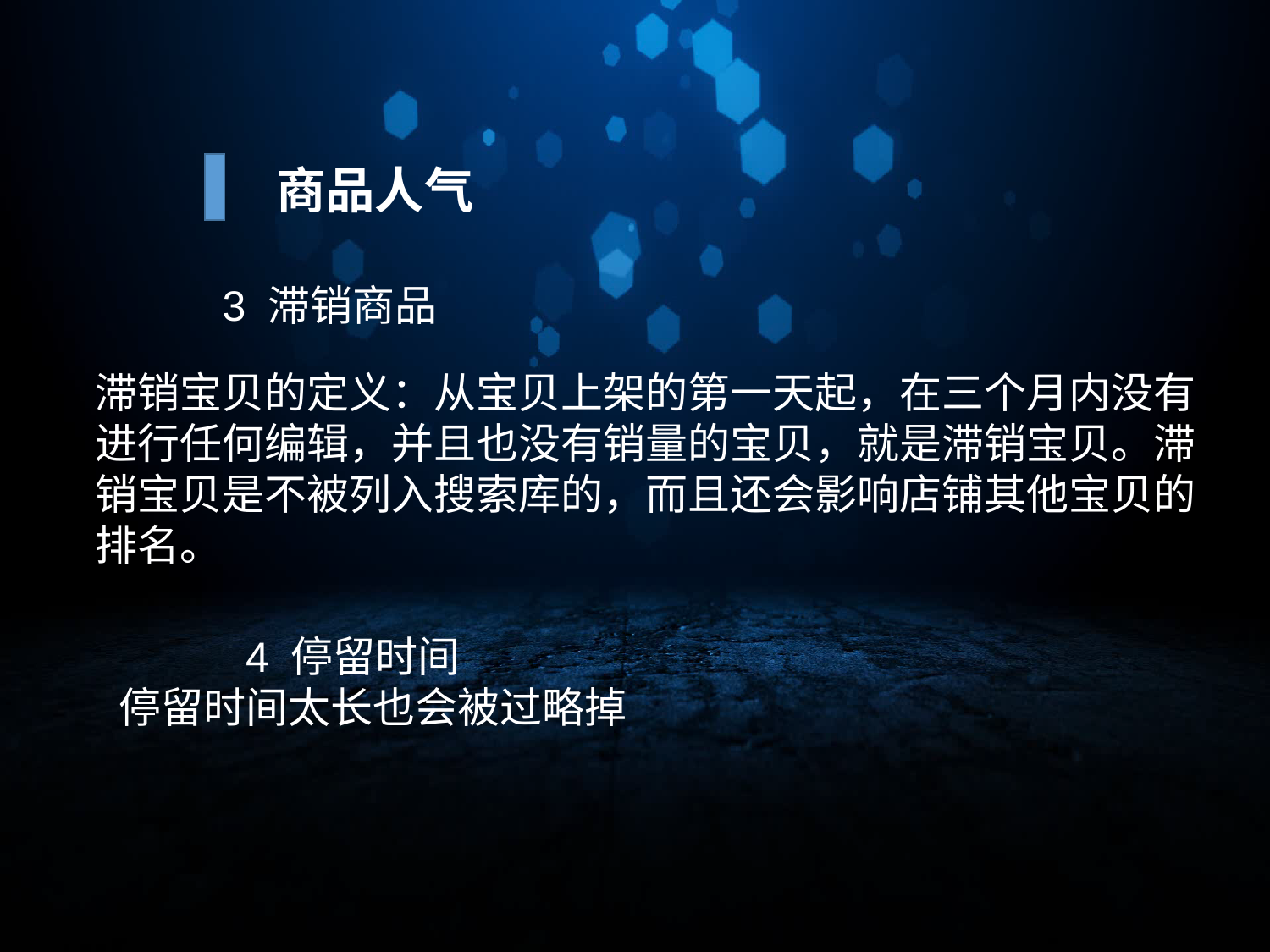

商品人气

3 滞销商品
滞销宝贝的定义：从宝贝上架的第一天起，在三个月内没有进行任何编辑，并且也没有销量的宝贝，就是滞销宝贝。滞销宝贝是不被列入搜索库的，而且还会影响店铺其他宝贝的排名。
	4 停留时间
停留时间太长也会被过略掉